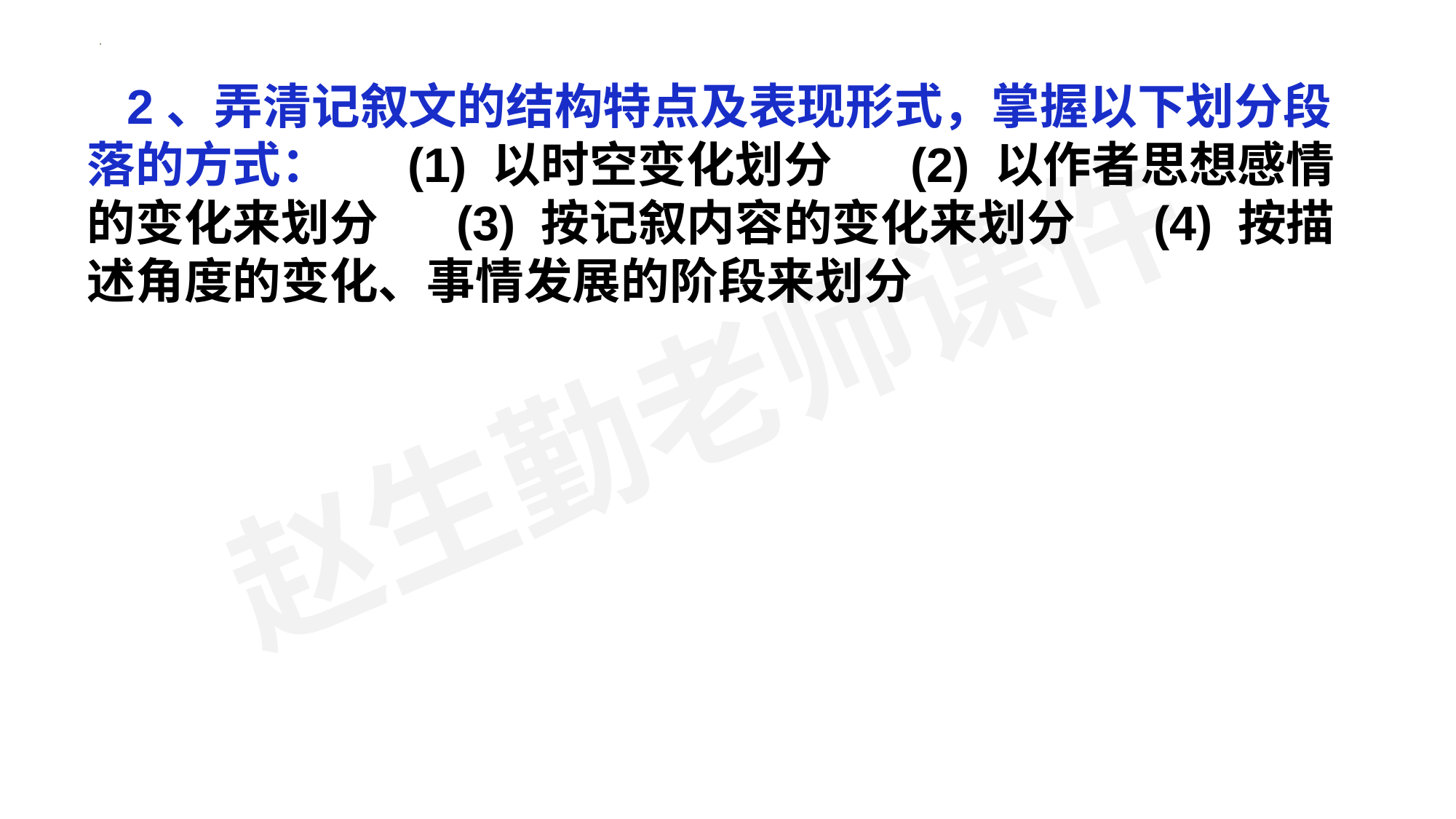

2、弄清记叙文的结构特点及表现形式，掌握以下划分段落的方式：      (1) 以时空变化划分      (2) 以作者思想感情的变化来划分      (3) 按记叙内容的变化来划分      (4) 按描述角度的变化、事情发展的阶段来划分